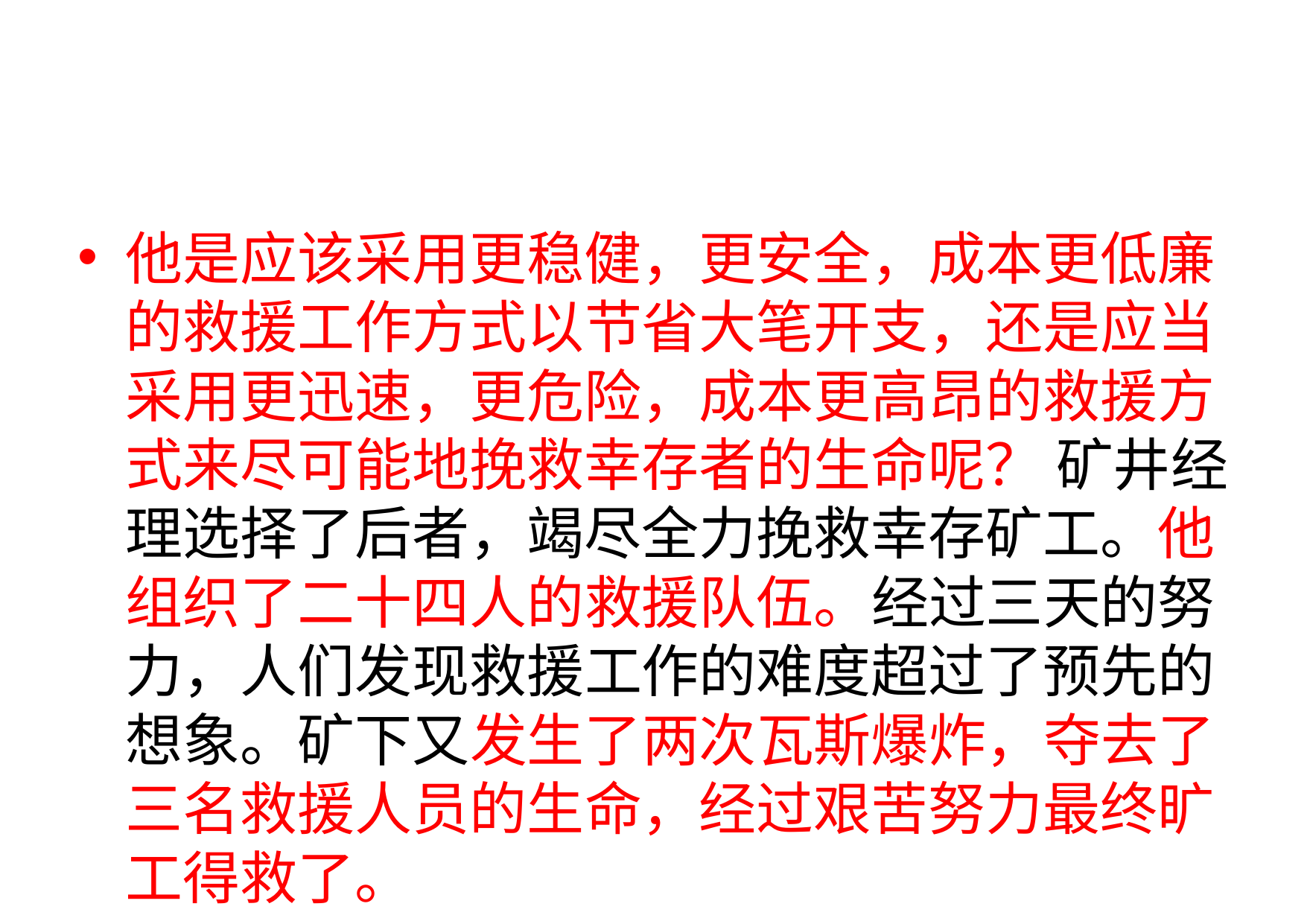

#
他是应该采用更稳健，更安全，成本更低廉的救援工作方式以节省大笔开支，还是应当采用更迅速，更危险，成本更高昂的救援方式来尽可能地挽救幸存者的生命呢？ 矿井经理选择了后者，竭尽全力挽救幸存矿工。他组织了二十四人的救援队伍。经过三天的努力，人们发现救援工作的难度超过了预先的想象。矿下又发生了两次瓦斯爆炸，夺去了三名救援人员的生命，经过艰苦努力最终旷工得救了。